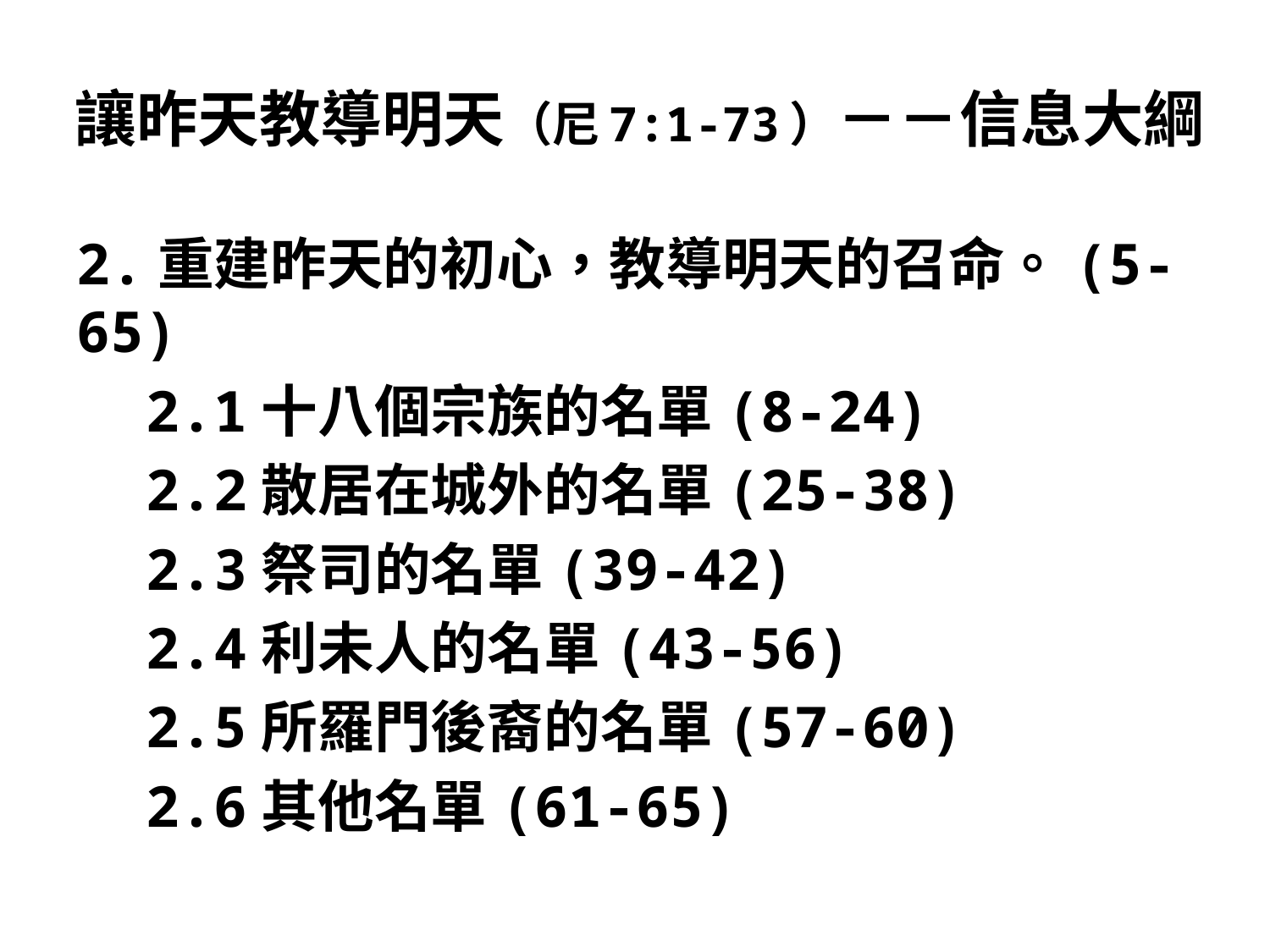

# 讓昨天教導明天（尼7:1-73）－－信息大綱
2.重建昨天的初心，教導明天的召命。(5-65)
　2.1十八個宗族的名單(8-24)
　2.2散居在城外的名單(25-38)
　2.3祭司的名單(39-42)
　2.4利未人的名單(43-56)
　2.5所羅門後裔的名單(57-60)
　2.6其他名單(61-65)